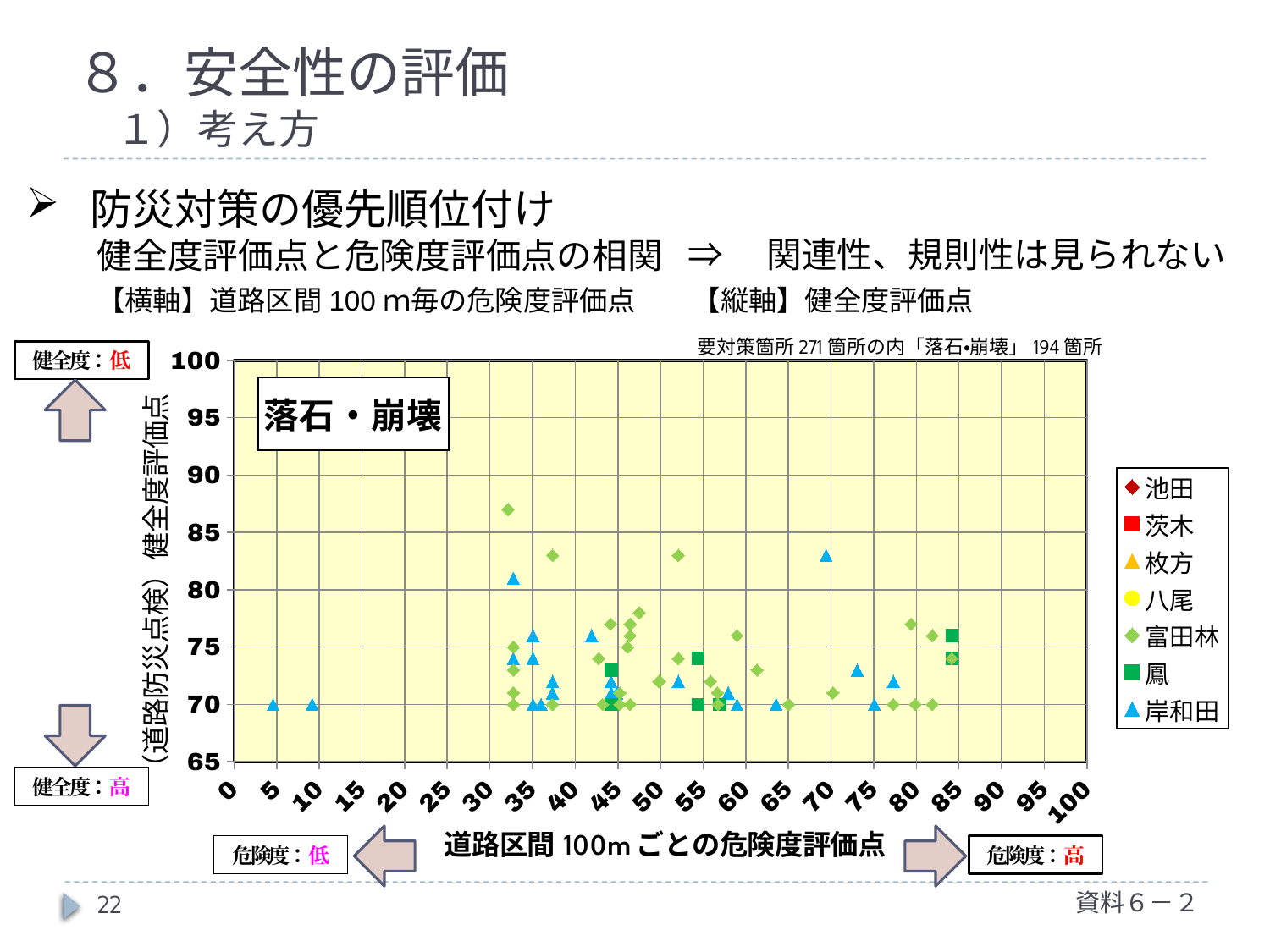

# ８．安全性の評価 　１）考え方
防災対策の優先順位付け
　　健全度評価点と危険度評価点の相関
　　【横軸】道路区間100ｍ毎の危険度評価点　　【縦軸】健全度評価点
⇒　関連性、規則性は見られない
要対策箇所271箇所の内「落石・崩壊」194箇所
健全度：低

### Chart: 落石・崩壊

| Category |  |  |  |  |  |  |  |
|---|---|---|---|---|---|---|---|

健全度：高

危険度：高
危険度：低
資料６－２
22